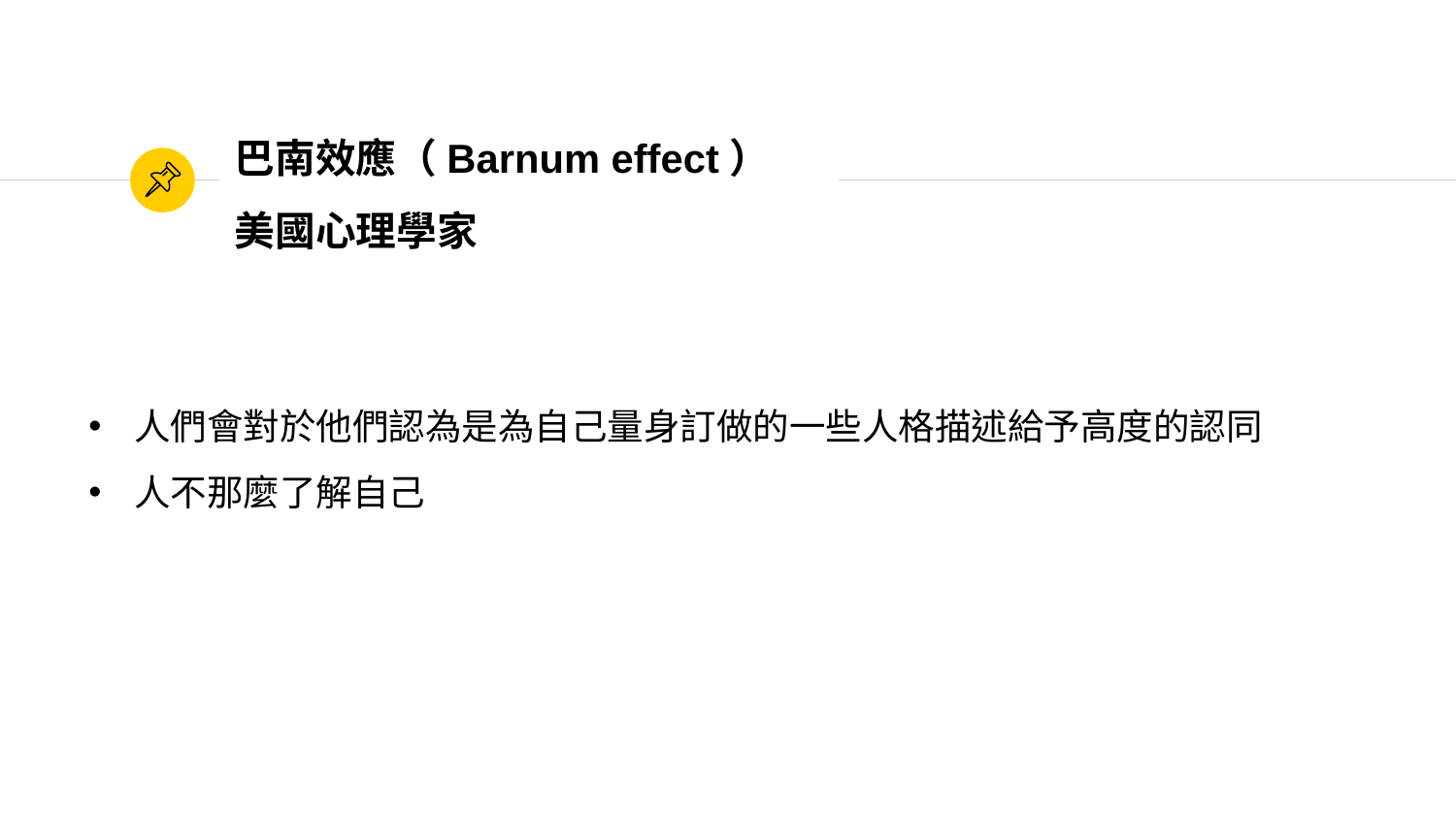

# 巴南效應（Barnum effect） 美國心理學家

人們會對於他們認為是為自己量身訂做的一些人格描述給予高度的認同
人不那麼了解自己